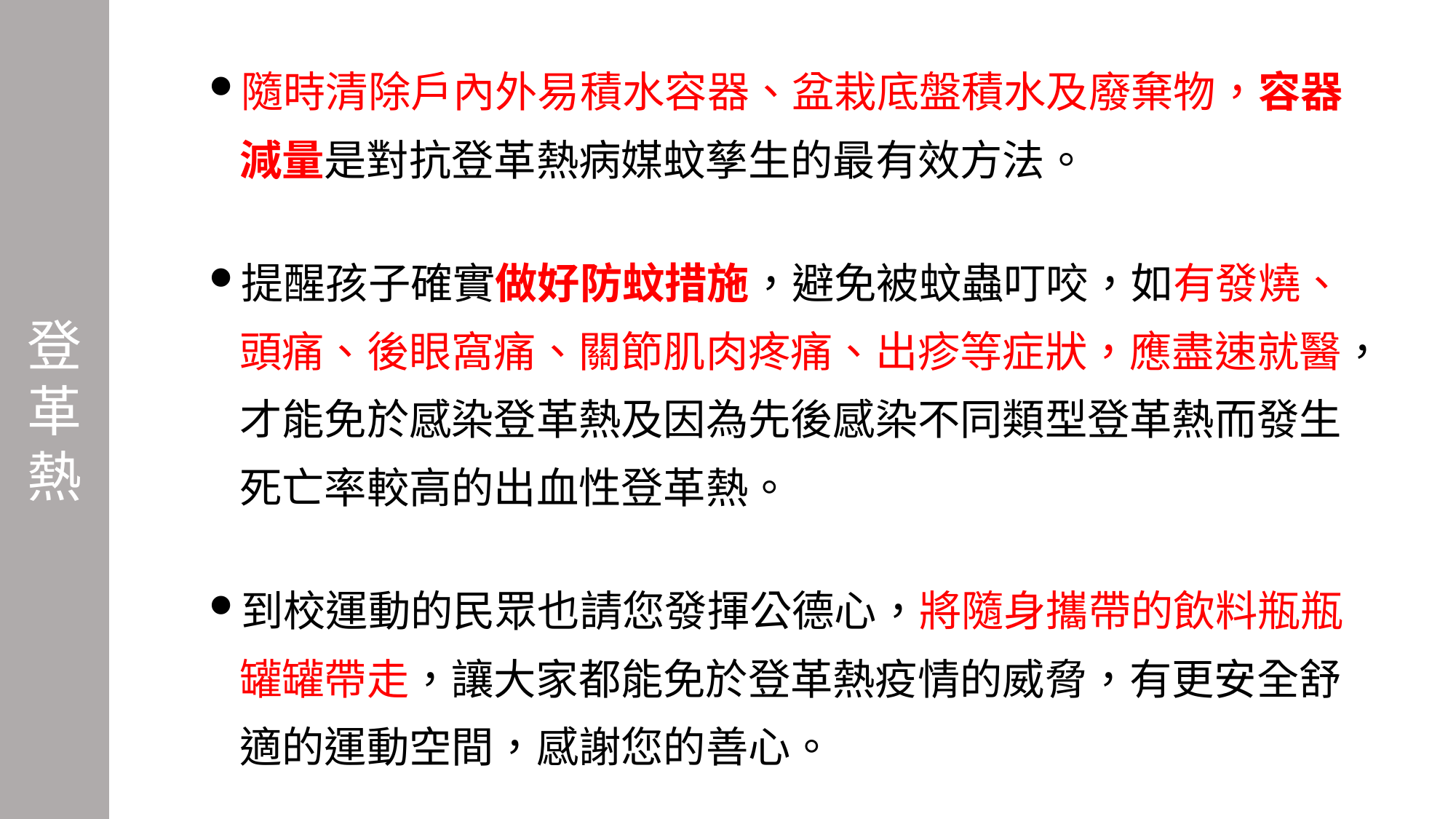

登革熱
隨時清除戶內外易積水容器、盆栽底盤積水及廢棄物，容器減量是對抗登革熱病媒蚊孳生的最有效方法。
提醒孩子確實做好防蚊措施，避免被蚊蟲叮咬，如有發燒、頭痛、後眼窩痛、關節肌肉疼痛、出疹等症狀，應盡速就醫，才能免於感染登革熱及因為先後感染不同類型登革熱而發生死亡率較高的出血性登革熱。
到校運動的民眾也請您發揮公德心，將隨身攜帶的飲料瓶瓶罐罐帶走，讓大家都能免於登革熱疫情的威脅，有更安全舒適的運動空間，感謝您的善心。